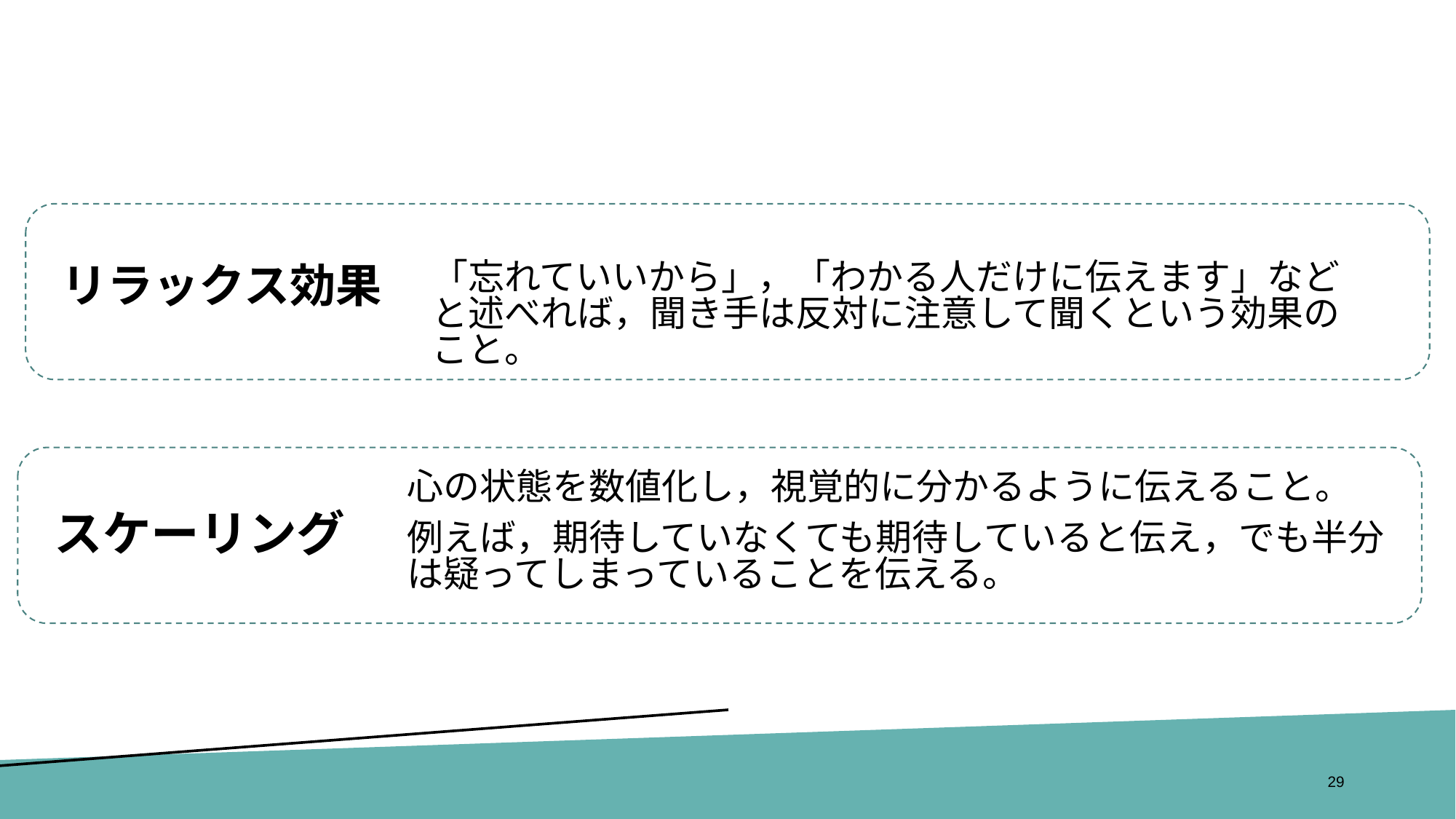

# リラックス効果
「忘れていいから」，「わかる人だけに伝えます」などと述べれば，聞き手は反対に注意して聞くという効果のこと。

心の状態を数値化し，視覚的に分かるように伝えること。
例えば，期待していなくても期待していると伝え，でも半分は疑ってしまっていることを伝える。
スケーリング
29